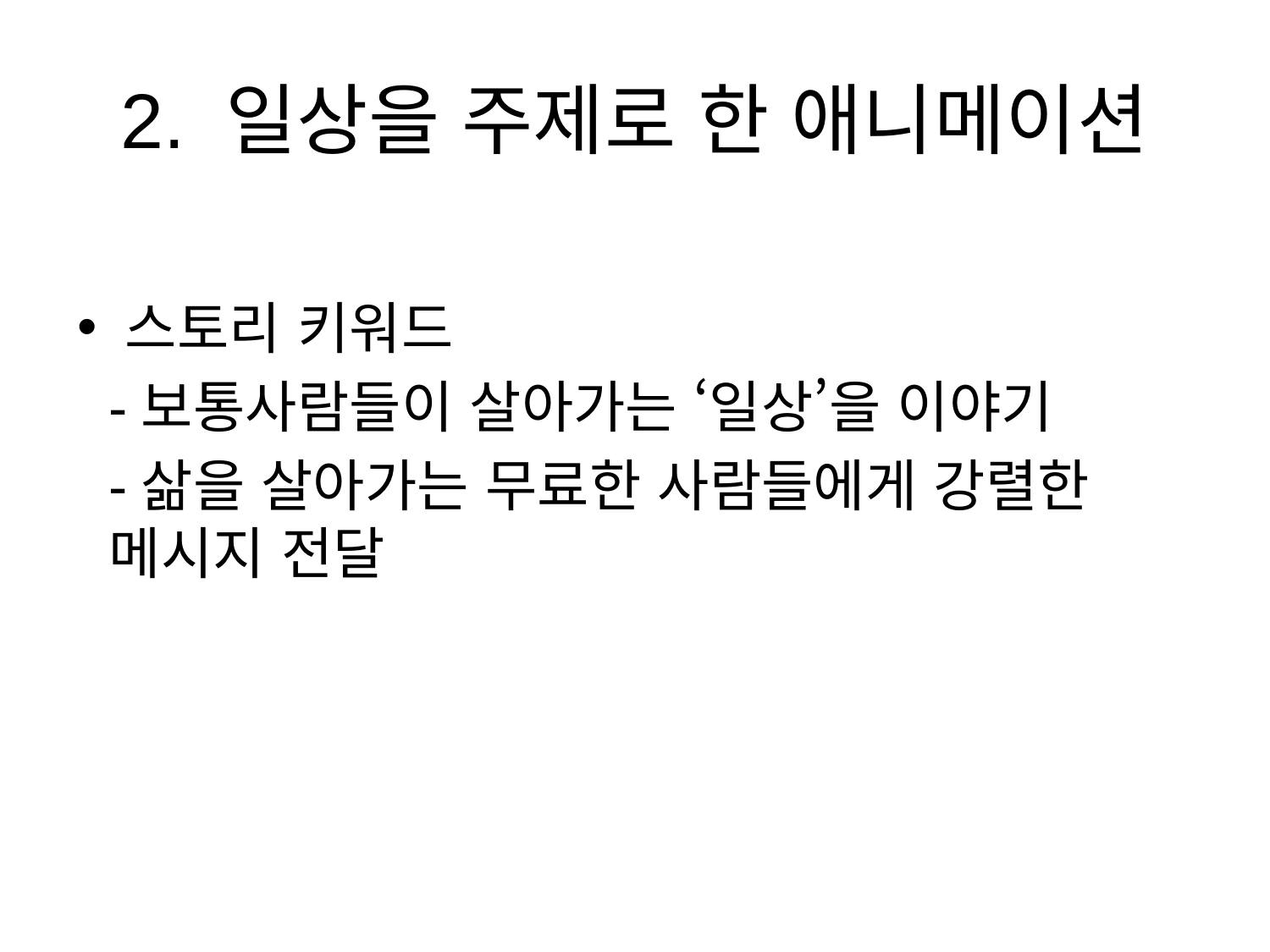

# 2. 일상을 주제로 한 애니메이션
스토리 키워드
  -보통사람들이 살아가는 ‘일상’을 이야기
  -삶을 살아가는 무료한 사람들에게 강렬한         메시지 전달